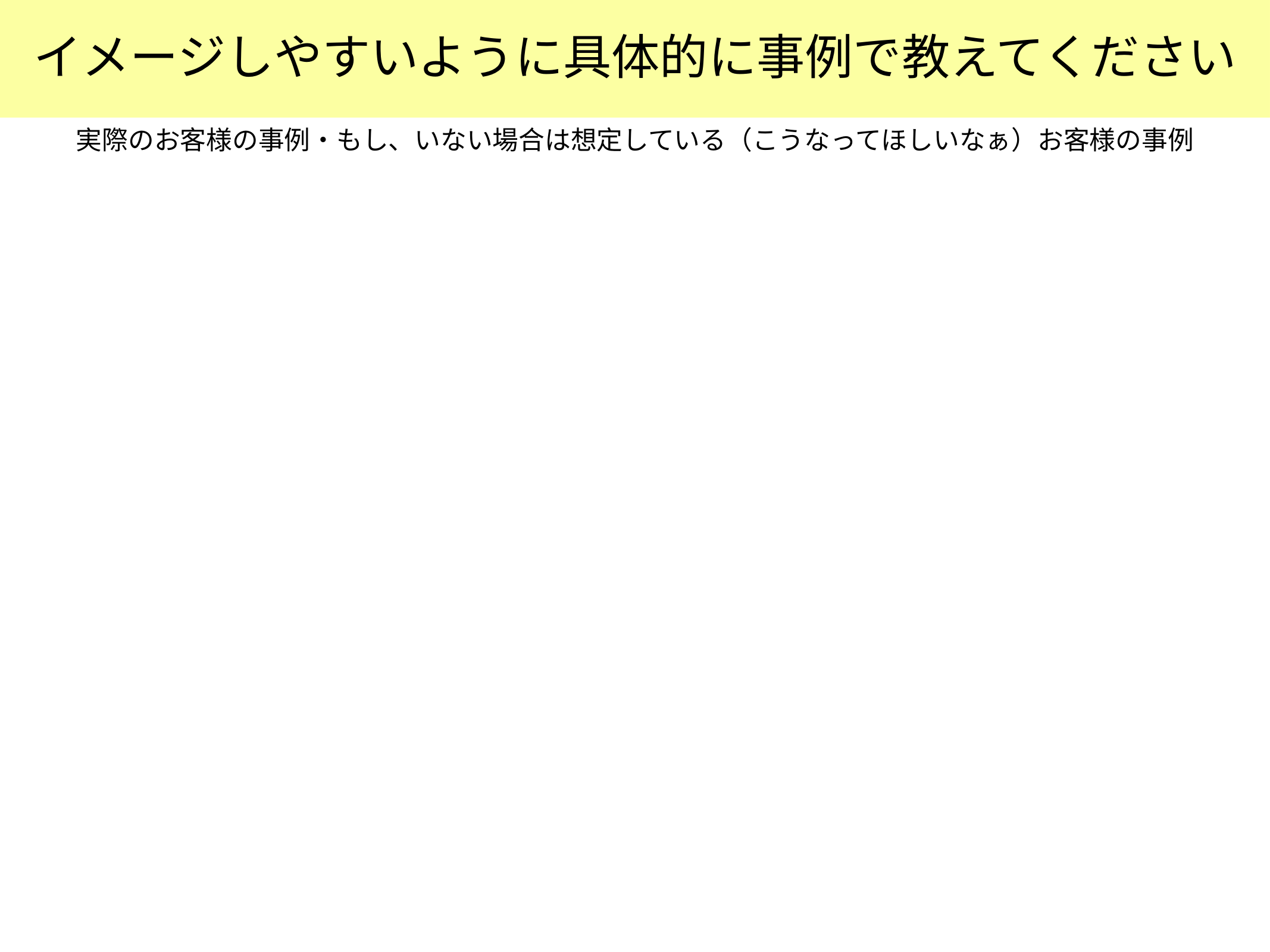

イメージしやすいように具体的に事例で教えてください

実際のお客様の事例・もし、いない場合は想定している（こうなってほしいなぁ）お客様の事例